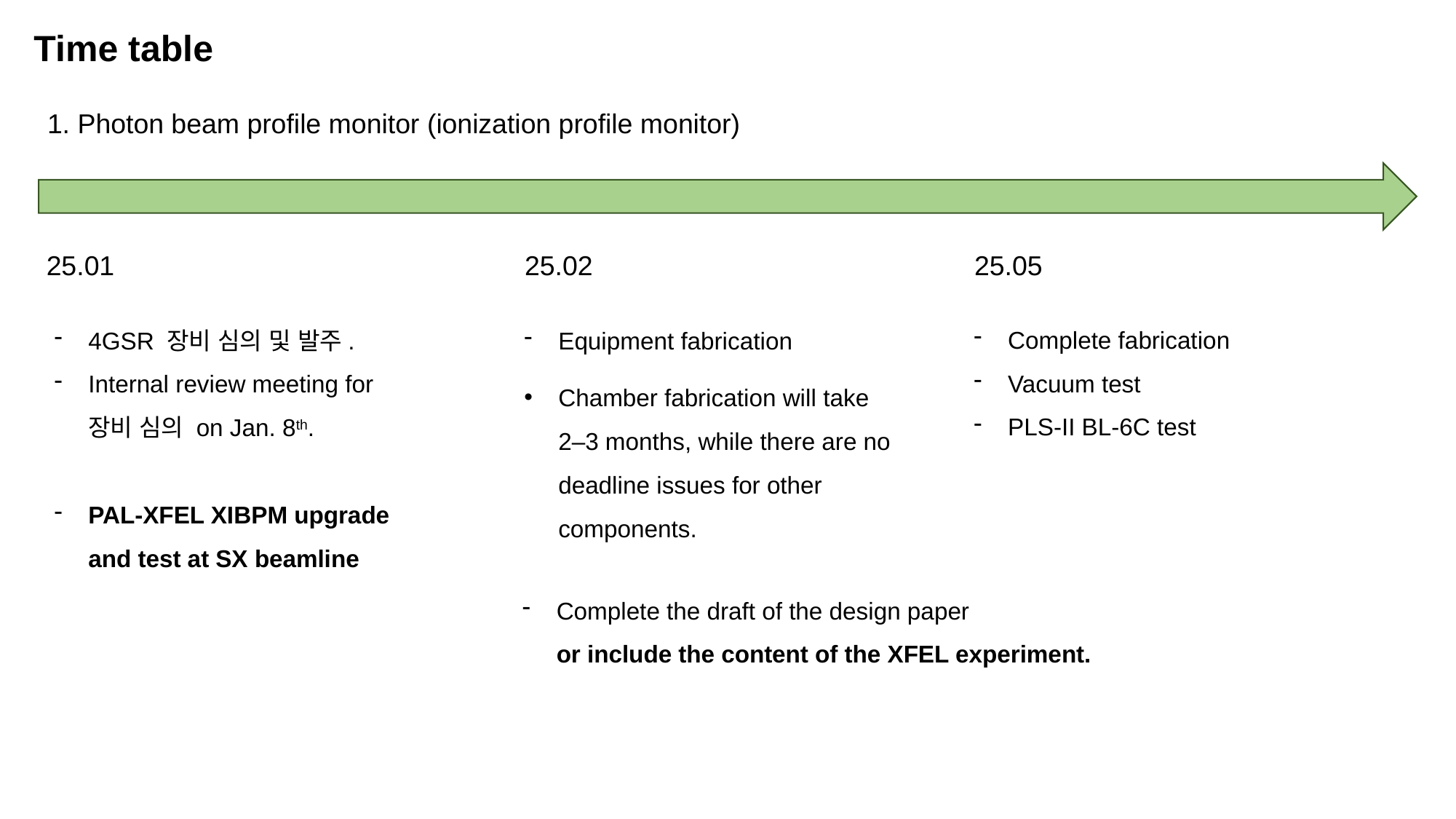

Time table
1. Photon beam profile monitor (ionization profile monitor)

25.01
25.02
25.05
Complete fabrication
Vacuum test
PLS-II BL-6C test
4GSR 장비 심의 및 발주.
Internal review meeting for
장비 심의 on Jan. 8th.

PAL-XFEL XIBPM upgrade and test at SX beamline
Equipment fabrication
Chamber fabrication will take 2–3 months, while there are no deadline issues for other components.
Complete the draft of the design paper
or include the content of the XFEL experiment.